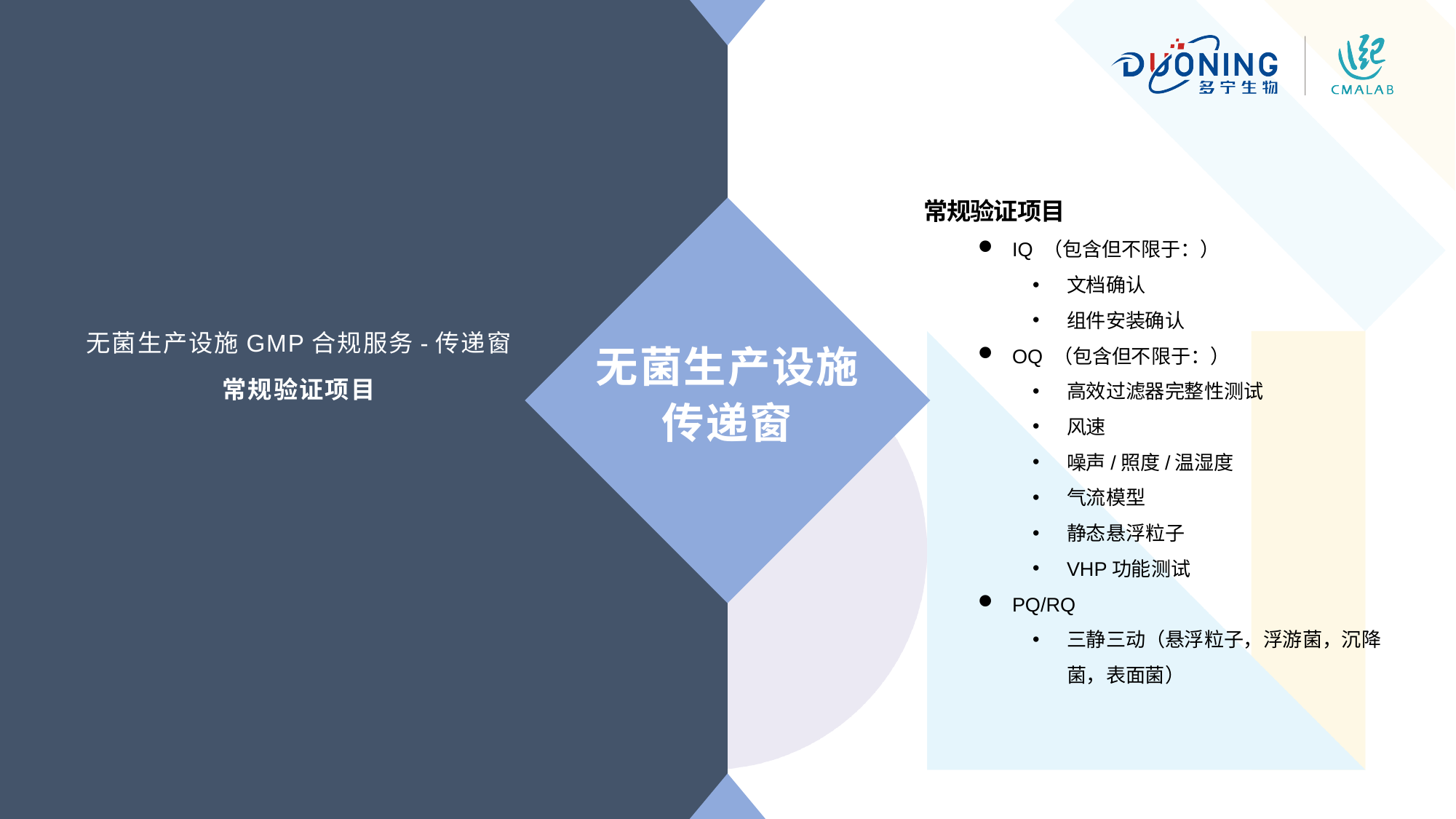

无菌生产设施GMP合规服务-传递窗
常规验证项目

常规验证项目
IQ （包含但不限于：）
文档确认
组件安装确认
OQ （包含但不限于：）
高效过滤器完整性测试
风速
噪声/照度/温湿度
气流模型
静态悬浮粒子
VHP功能测试
PQ/RQ
三静三动（悬浮粒子，浮游菌，沉降菌，表面菌）

无菌生产设施
传递窗